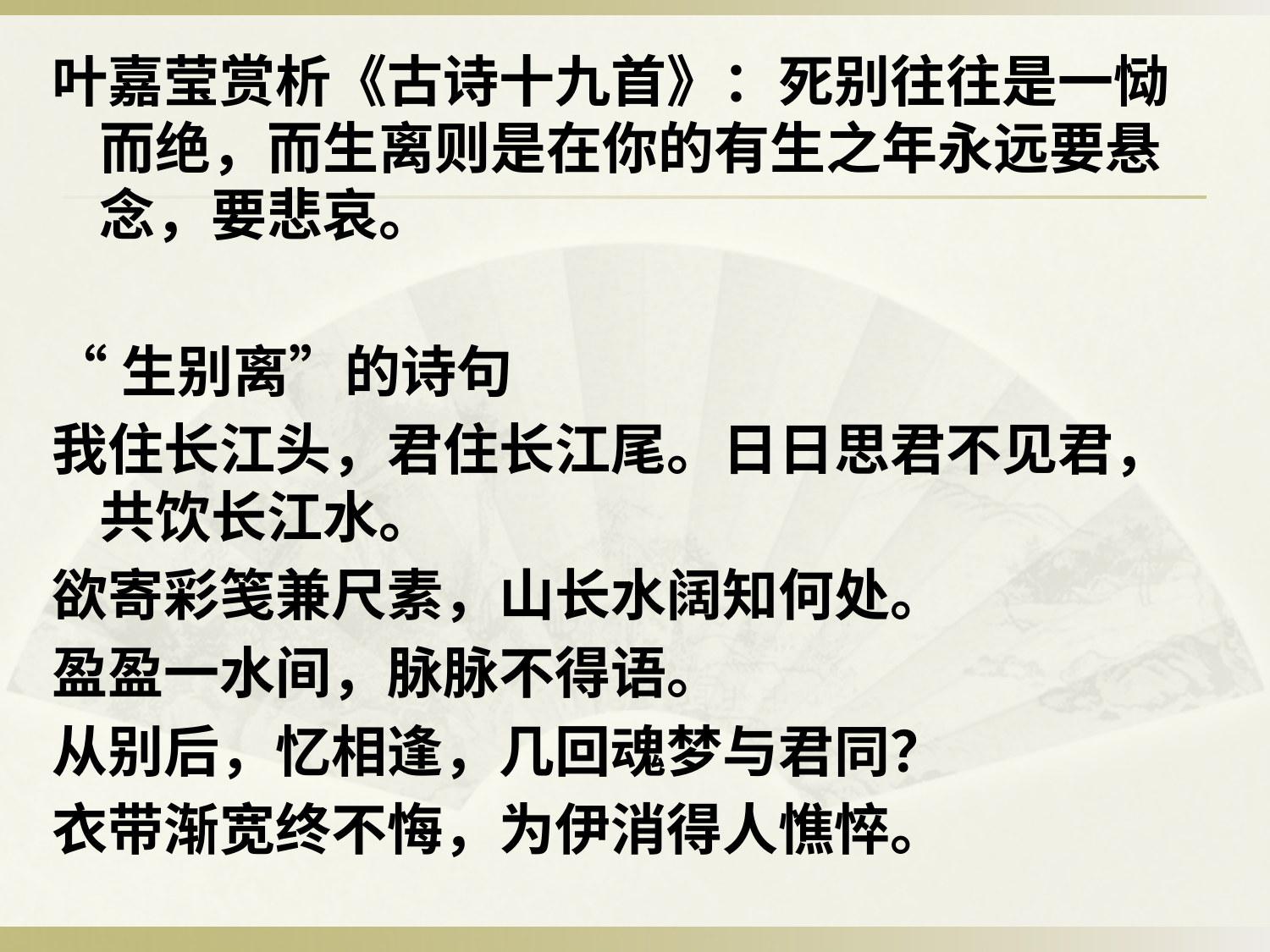

#
叶嘉莹赏析《古诗十九首》：死别往往是一恸而绝，而生离则是在你的有生之年永远要悬念，要悲哀。

“生别离”的诗句
我住长江头，君住长江尾。日日思君不见君，共饮长江水。
欲寄彩笺兼尺素，山长水阔知何处。
盈盈一水间，脉脉不得语。
从别后，忆相逢，几回魂梦与君同？
衣带渐宽终不悔，为伊消得人憔悴。